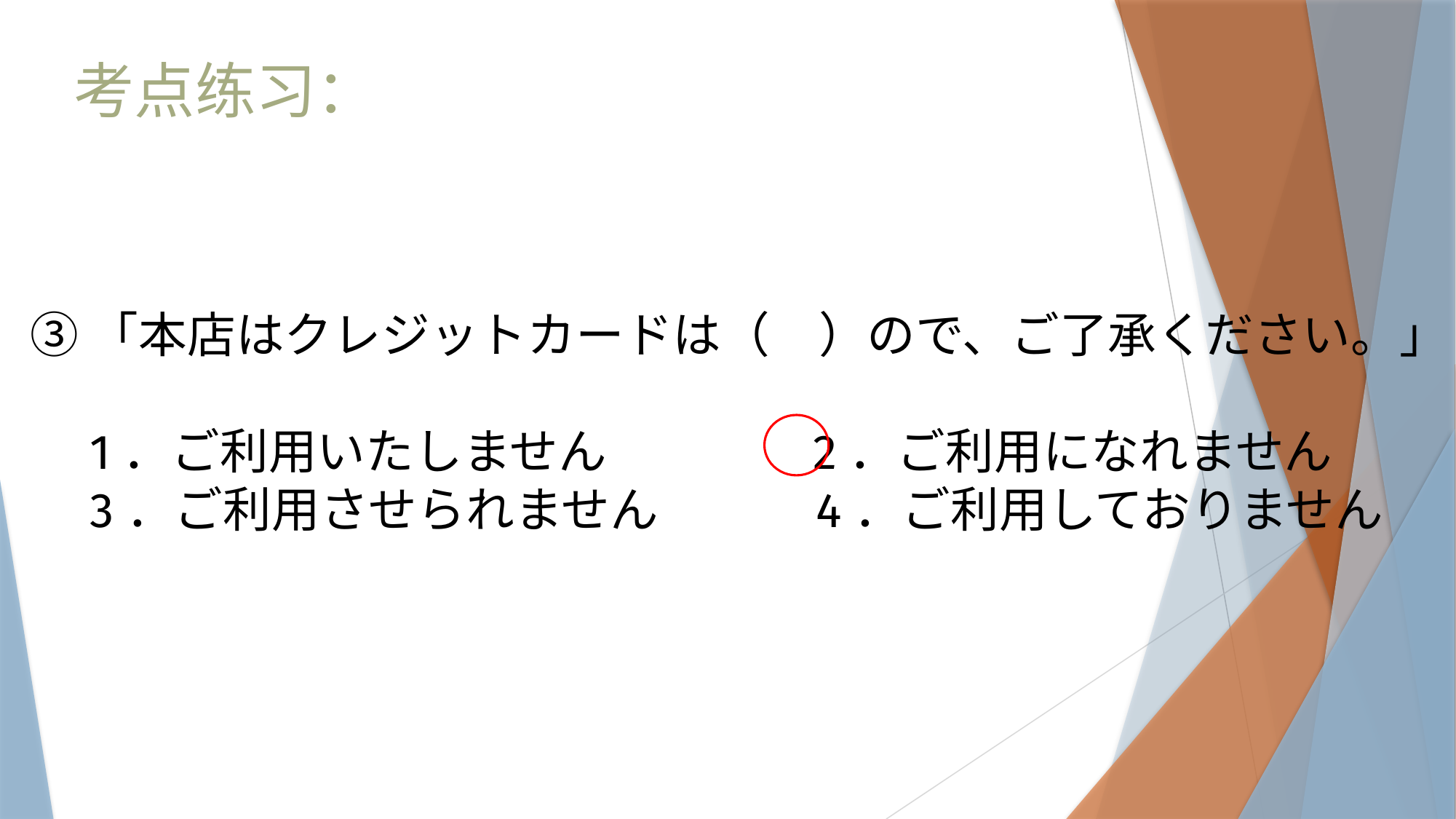

考点练习：
③「本店はクレジットカードは（　）ので、ご了承ください。」

　1．ご利用いたしません　　　　2．ご利用になれません
　3．ご利用させられません　　　4．ご利用しておりません